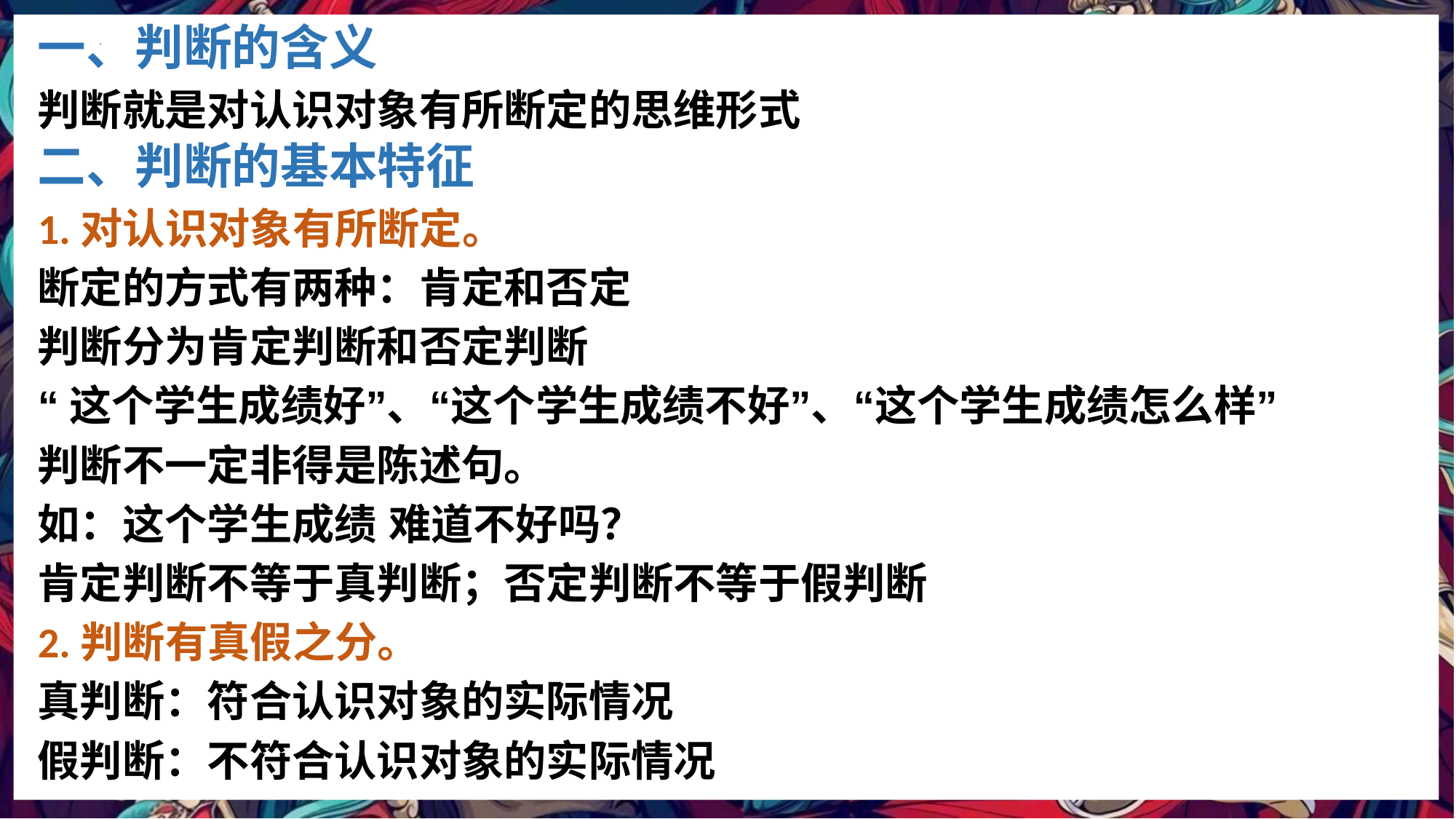

一、判断的含义
判断就是对认识对象有所断定的思维形式
二、判断的基本特征
1.对认识对象有所断定。
断定的方式有两种：肯定和否定
判断分为肯定判断和否定判断
“这个学生成绩好”、“这个学生成绩不好”、“这个学生成绩怎么样”
判断不一定非得是陈述句。
如：这个学生成绩 难道不好吗？
肯定判断不等于真判断；否定判断不等于假判断
2.判断有真假之分。
真判断：符合认识对象的实际情况
假判断：不符合认识对象的实际情况